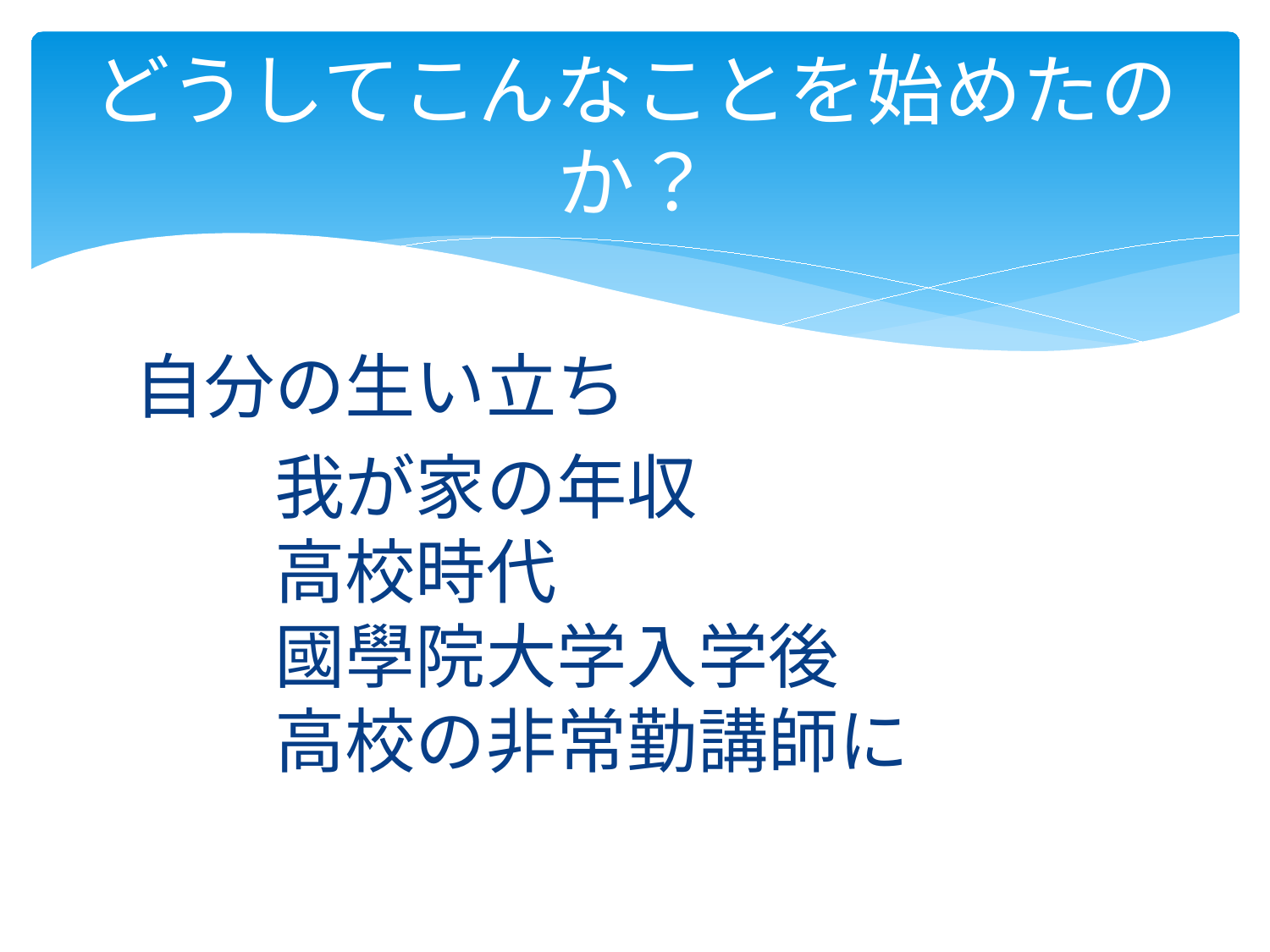

# どうしてこんなことを始めたのか？
自分の生い立ち
　　我が家の年収
　　高校時代
　　國學院大学入学後
　　高校の非常勤講師に